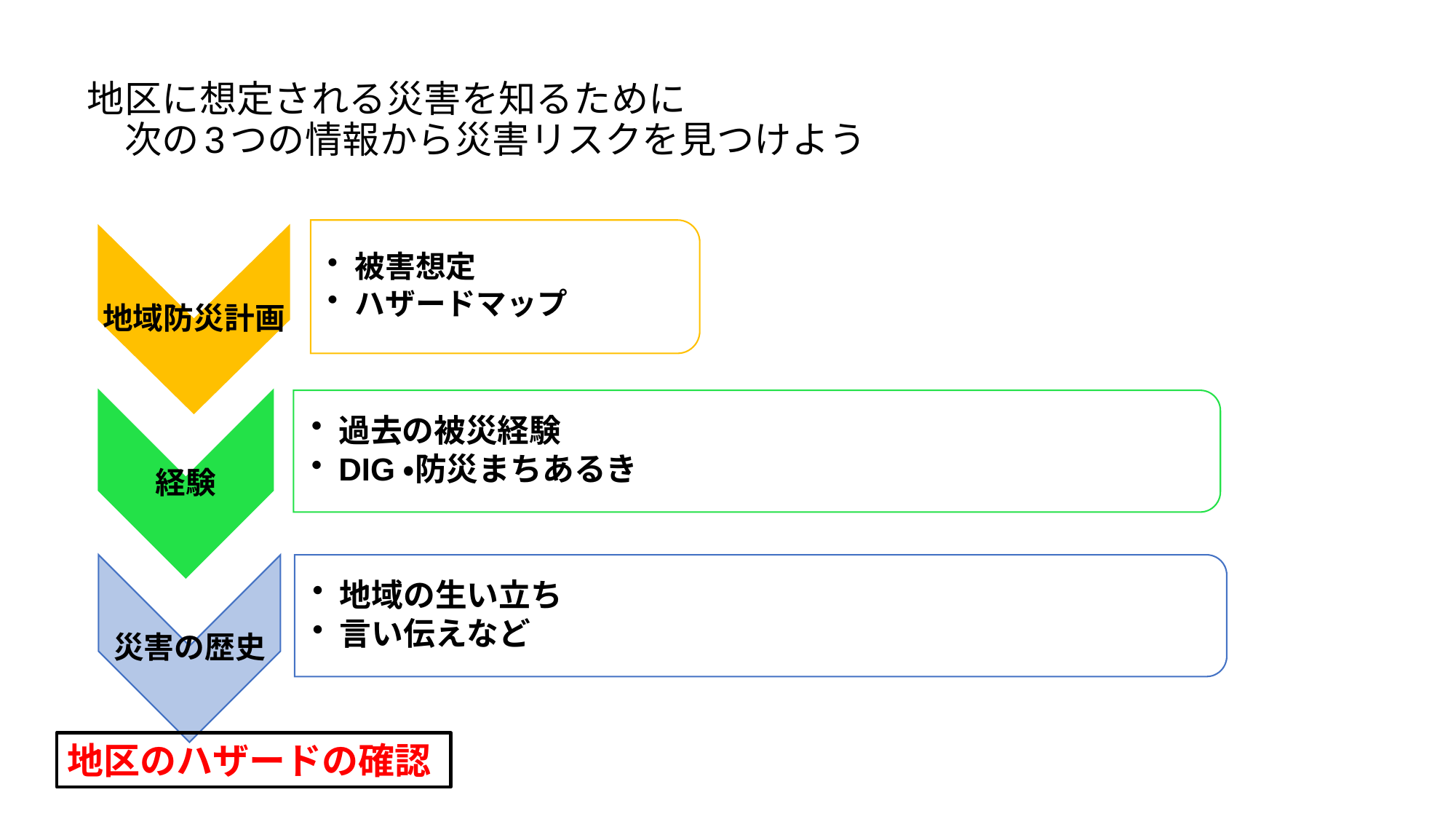

# 地区に想定される災害を知るために 　次の3つの情報から災害リスクを見つけよう
地域防災計画
被害想定
ハザードマップ
経験
過去の被災経験
DIG・防災まちあるき
災害の歴史
地域の生い立ち
言い伝えなど
地区のハザードの確認